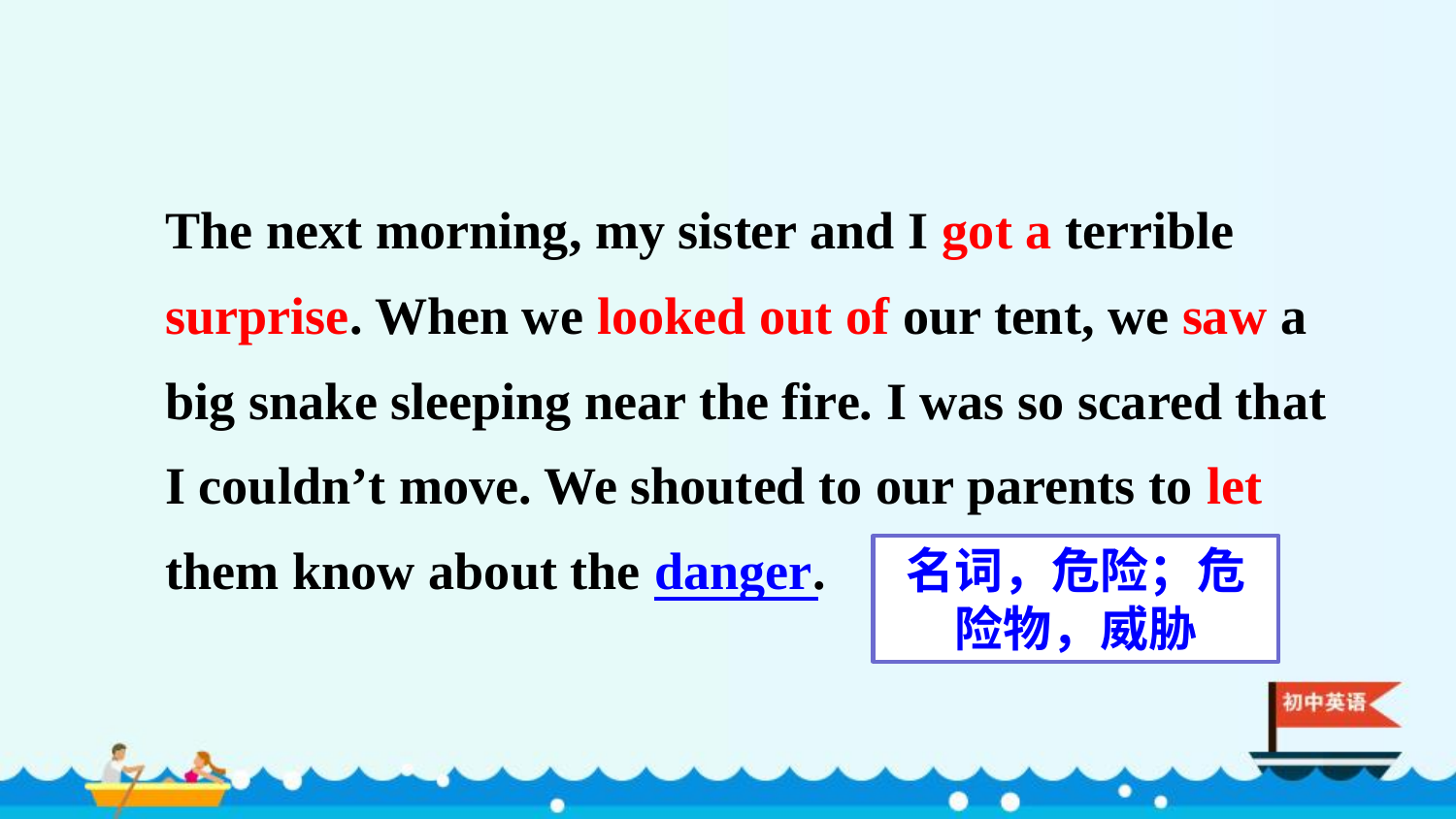

The next morning, my sister and I got a terrible surprise. When we looked out of our tent, we saw a big snake sleeping near the fire. I was so scared that I couldn’t move. We shouted to our parents to let them know about the danger.
名词，危险；危险物，威胁